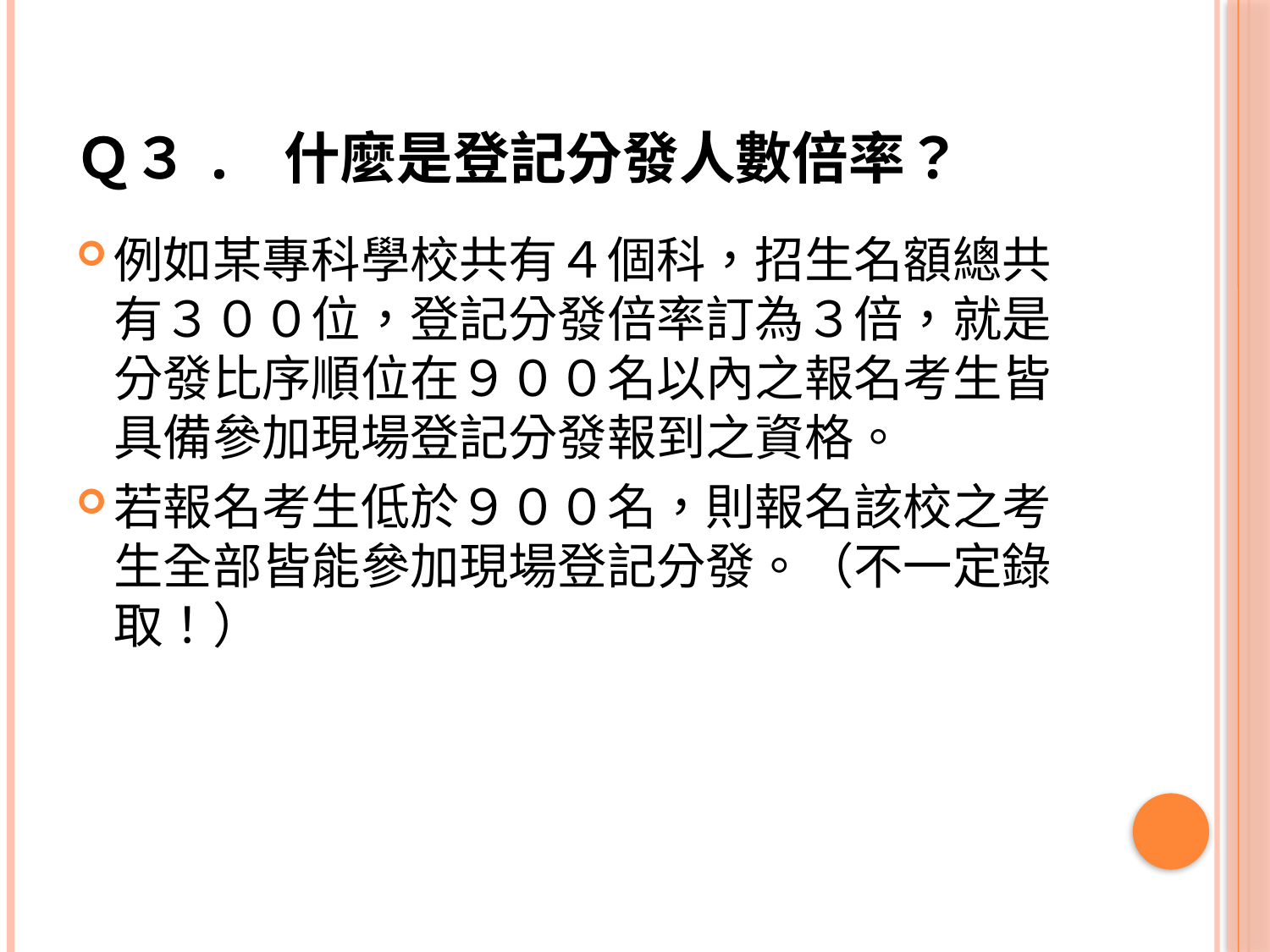

# Ｑ３. 什麼是登記分發人數倍率？
例如某專科學校共有４個科，招生名額總共有３００位，登記分發倍率訂為３倍，就是分發比序順位在９００名以內之報名考生皆具備參加現場登記分發報到之資格。
若報名考生低於９００名，則報名該校之考生全部皆能參加現場登記分發。（不一定錄取！）